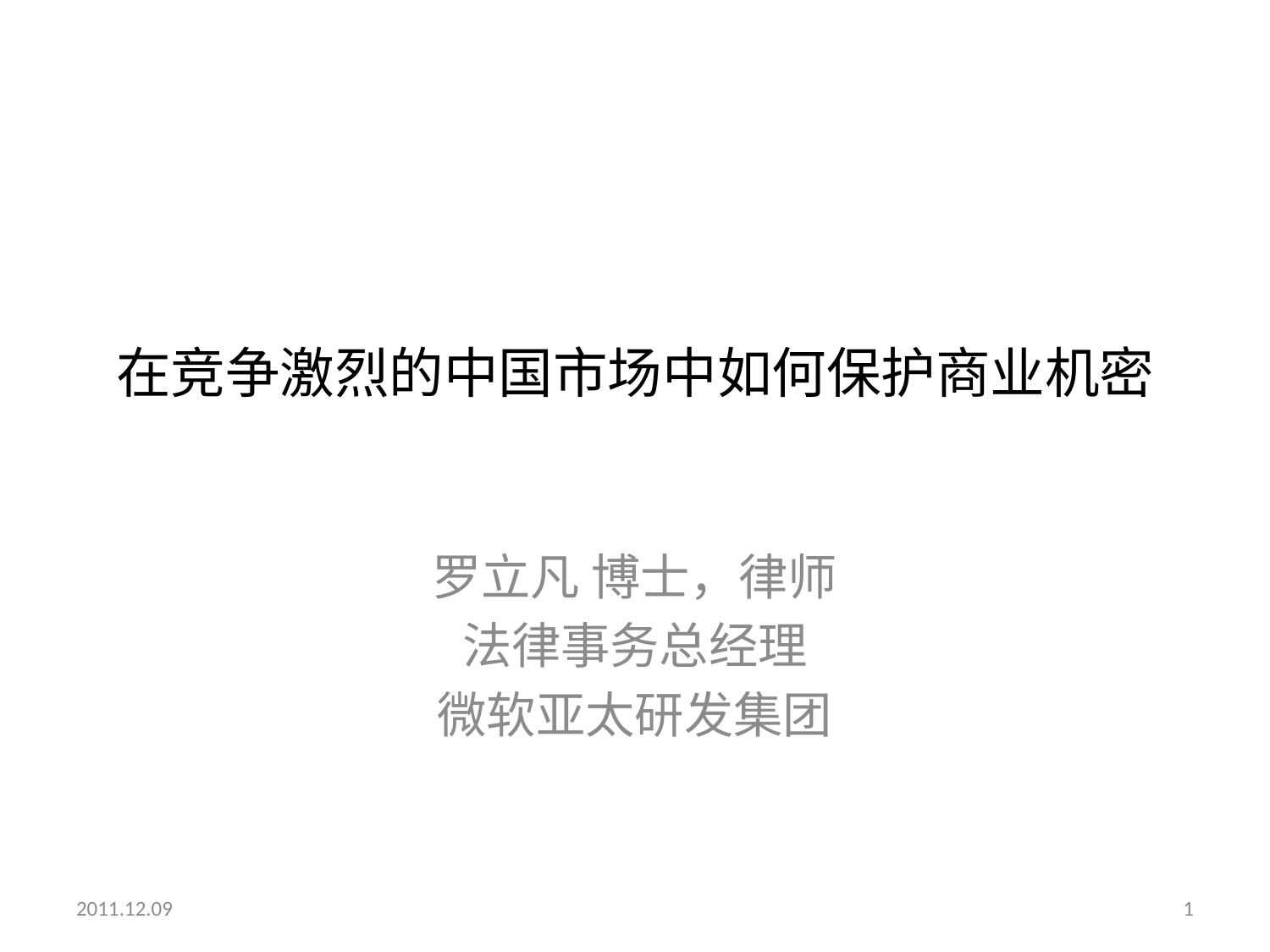

# 在竞争激烈的中国市场中如何保护商业机密
罗立凡 博士，律师
法律事务总经理
微软亚太研发集团
2011.12.09
1